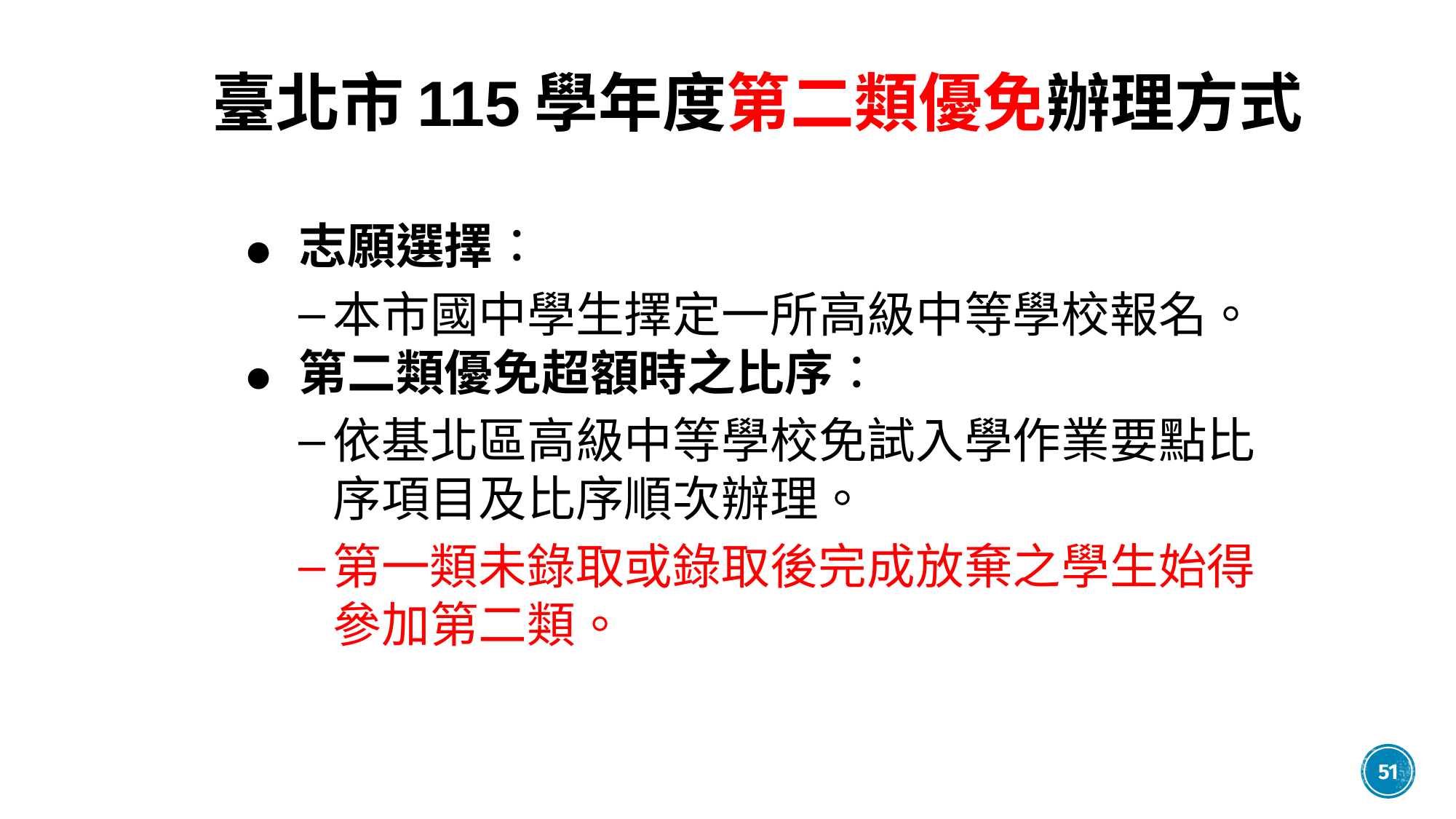

# 臺北市115學年度第二類優免辦理方式
志願選擇：
本市國中學生擇定一所高級中等學校報名。
第二類優免超額時之比序：
依基北區高級中等學校免試入學作業要點比序項目及比序順次辦理。
第一類未錄取或錄取後完成放棄之學生始得參加第二類。
51